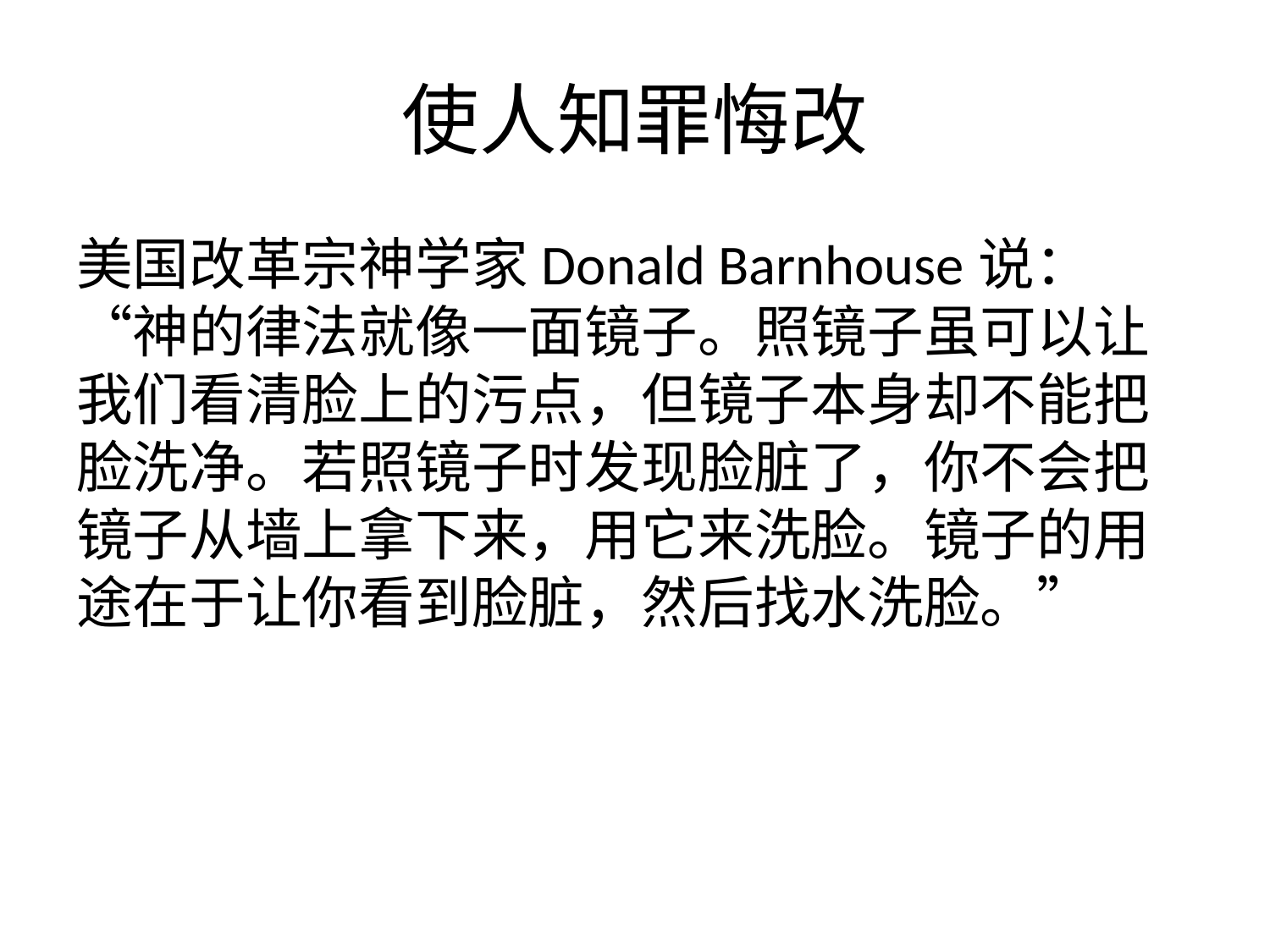

# 使人知罪悔改
美国改革宗神学家Donald Barnhouse说：“神的律法就像一面镜子。照镜子虽可以让我们看清脸上的污点，但镜子本身却不能把脸洗净。若照镜子时发现脸脏了，你不会把镜子从墙上拿下来，用它来洗脸。镜子的用途在于让你看到脸脏，然后找水洗脸。”